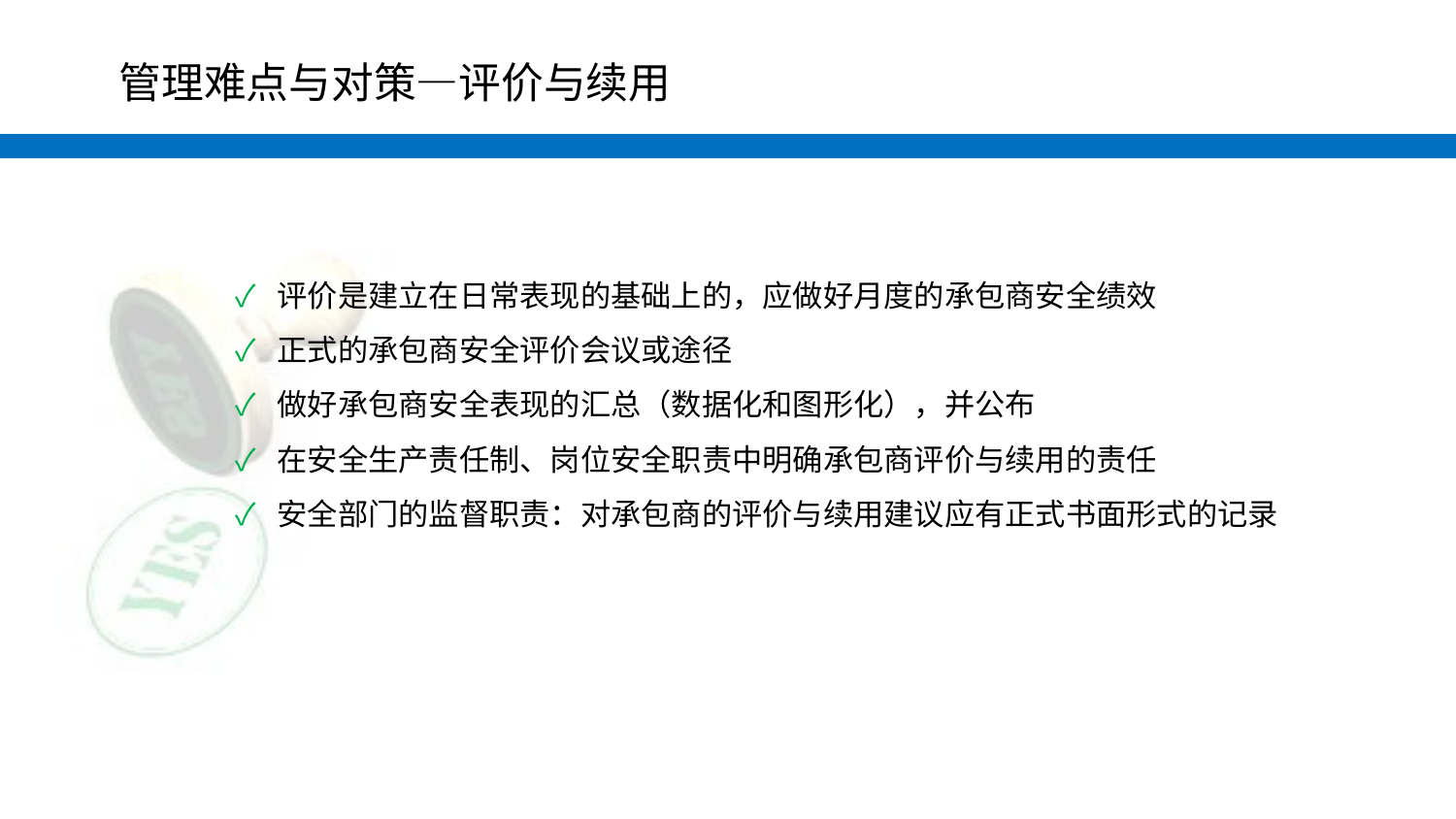

#
管理难点与对策—评价与续用

✓ 评价是建立在日常表现的基础上的，应做好月度的承包商安全绩效
✓ 正式的承包商安全评价会议或途径
✓ 做好承包商安全表现的汇总（数据化和图形化），并公布
✓ 在安全生产责任制、岗位安全职责中明确承包商评价与续用的责任
✓ 安全部门的监督职责：对承包商的评价与续用建议应有正式书面形式的记录